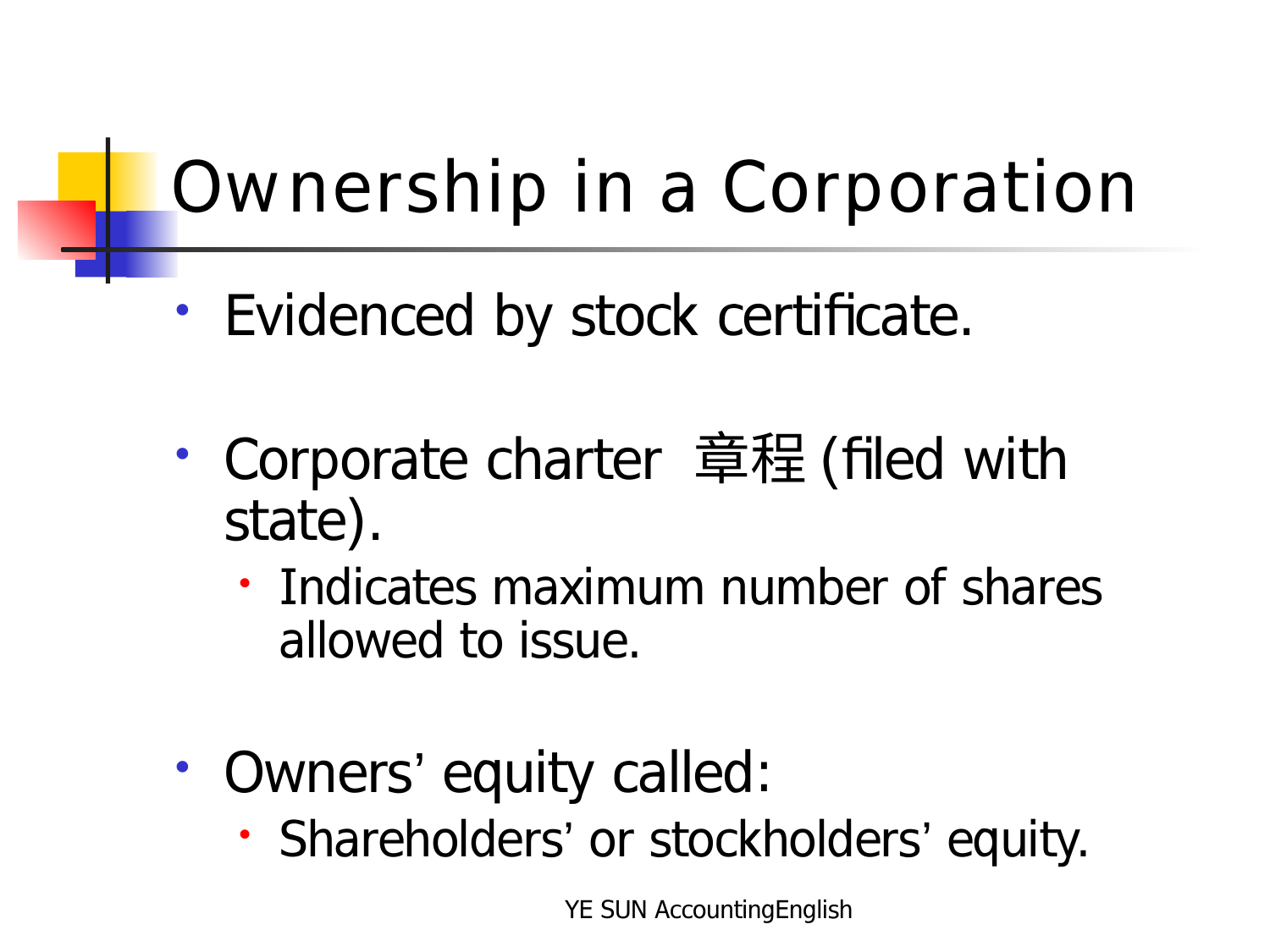

# Ownership in a Corporation
Evidenced by stock certificate.

Corporate charter 章程(filed with state).
Indicates maximum number of shares allowed to issue.

Owners’ equity called:
Shareholders’ or stockholders’ equity.

YE SUN AccountingEnglish
20